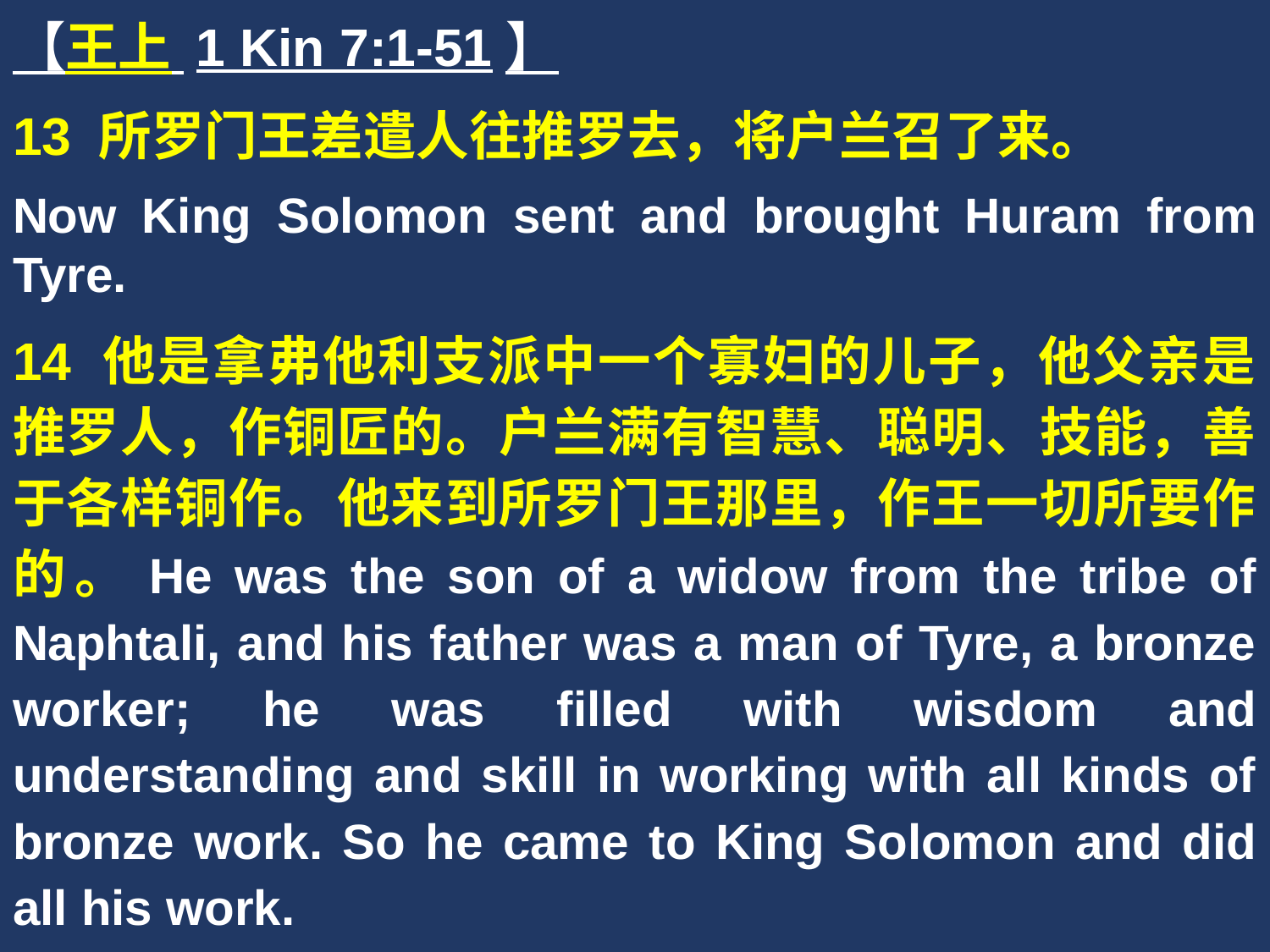

【王上 1 Kin 7:1-51】
13 所罗门王差遣人往推罗去，将户兰召了来。
Now King Solomon sent and brought Huram from Tyre.
14 他是拿弗他利支派中一个寡妇的儿子，他父亲是推罗人，作铜匠的。户兰满有智慧、聪明、技能，善于各样铜作。他来到所罗门王那里，作王一切所要作的。He was the son of a widow from the tribe of Naphtali, and his father was a man of Tyre, a bronze worker; he was filled with wisdom and understanding and skill in working with all kinds of bronze work. So he came to King Solomon and did all his work.